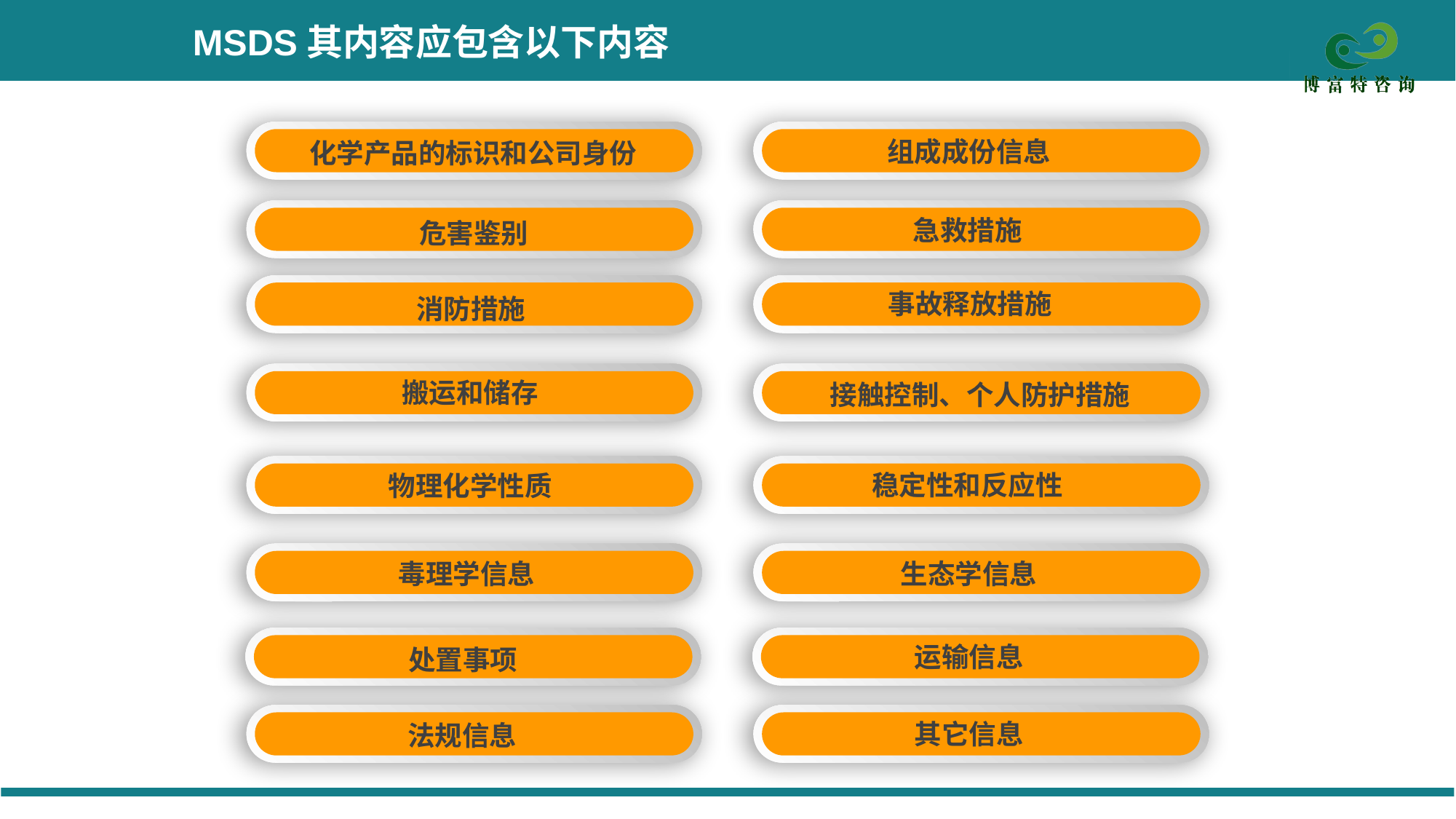

# MSDS其内容应包含以下内容

组成成份信息
化学产品的标识和公司身份

急救措施
危害鉴别

事故释放措施
消防措施

搬运和储存
接触控制、个人防护措施

稳定性和反应性
物理化学性质

毒理学信息
生态学信息

运输信息
处置事项

其它信息
法规信息